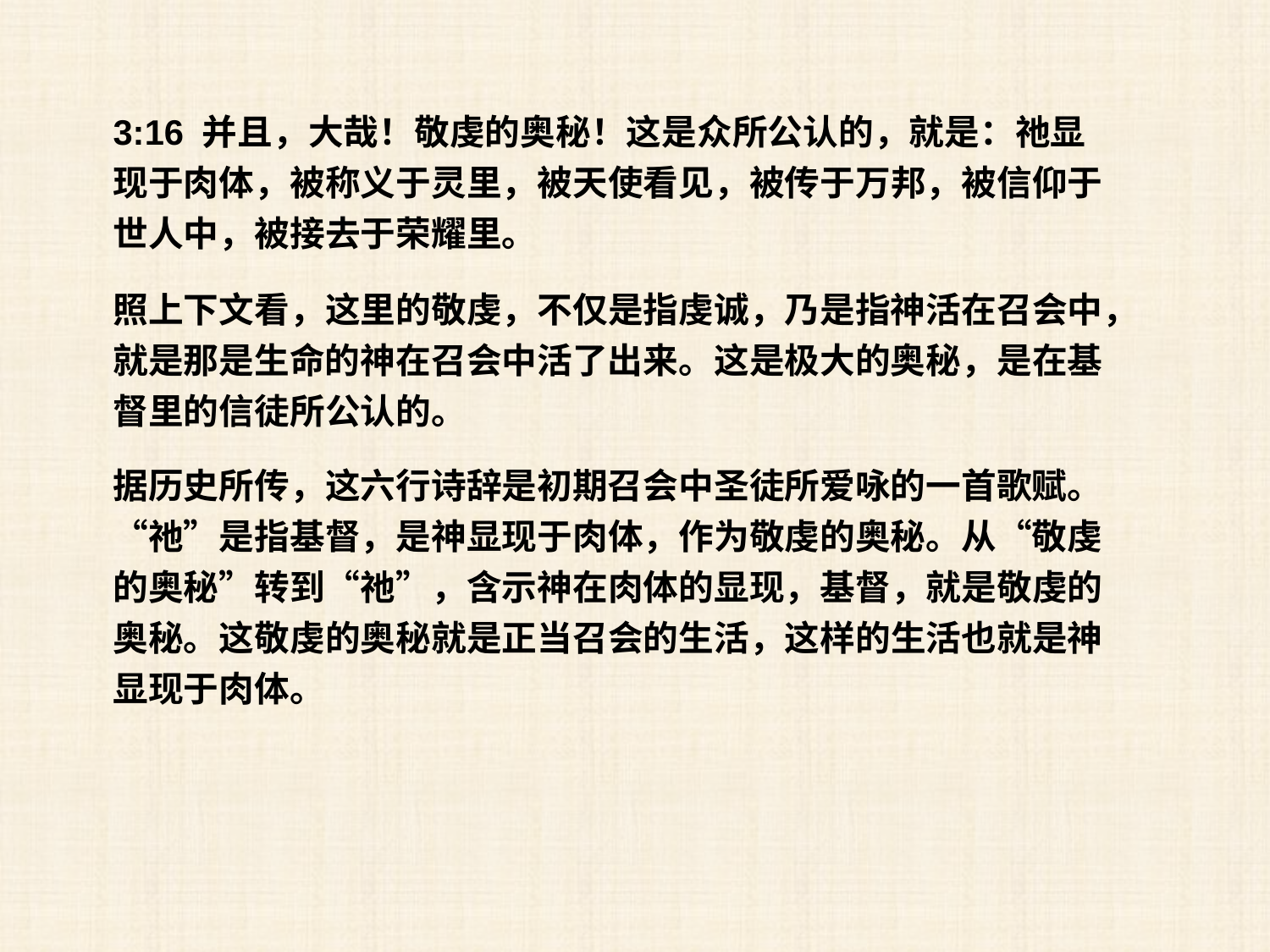

3:16 并且，大哉！敬虔的奥秘！这是众所公认的，就是：祂显现于肉体，被称义于灵里，被天使看见，被传于万邦，被信仰于世人中，被接去于荣耀里。
照上下文看，这里的敬虔，不仅是指虔诚，乃是指神活在召会中，就是那是生命的神在召会中活了出来。这是极大的奥秘，是在基督里的信徒所公认的。
据历史所传，这六行诗辞是初期召会中圣徒所爱咏的一首歌赋。“祂”是指基督，是神显现于肉体，作为敬虔的奥秘。从“敬虔的奥秘”转到“祂”，含示神在肉体的显现，基督，就是敬虔的奥秘。这敬虔的奥秘就是正当召会的生活，这样的生活也就是神显现于肉体。